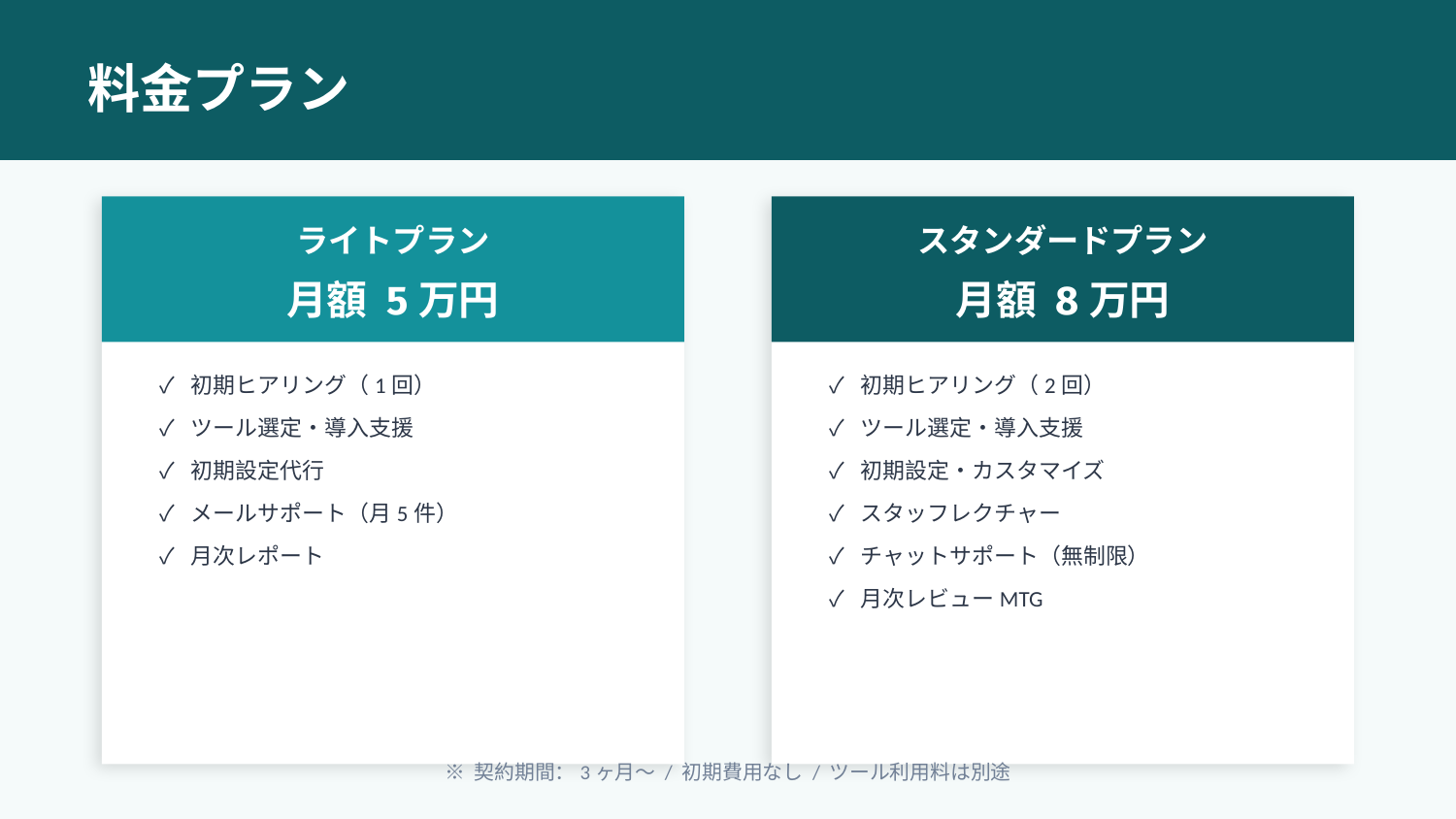

料金プラン

ライトプラン
スタンダードプラン
月額 5万円
月額 8万円
✓  初期ヒアリング（1回）
✓  ツール選定・導入支援
✓  初期設定代行
✓  メールサポート（月5件）
✓  月次レポート
✓  初期ヒアリング（2回）
✓  ツール選定・導入支援
✓  初期設定・カスタマイズ
✓  スタッフレクチャー
✓  チャットサポート（無制限）
✓  月次レビューMTG
※ 契約期間：3ヶ月〜 / 初期費用なし / ツール利用料は別途